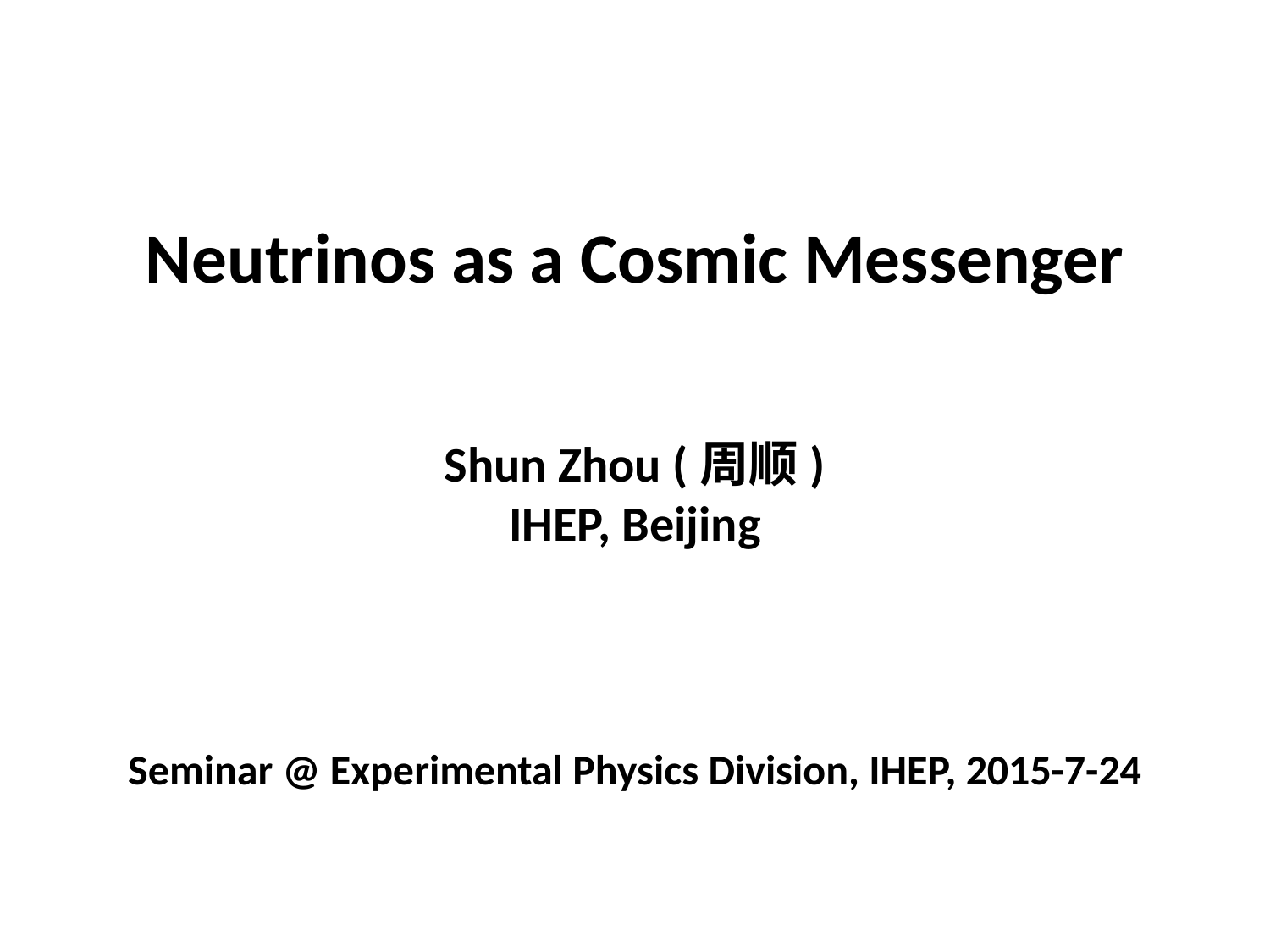

Neutrinos as a Cosmic Messenger
Shun Zhou (周顺)
IHEP, Beijing
Seminar @ Experimental Physics Division, IHEP, 2015-7-24